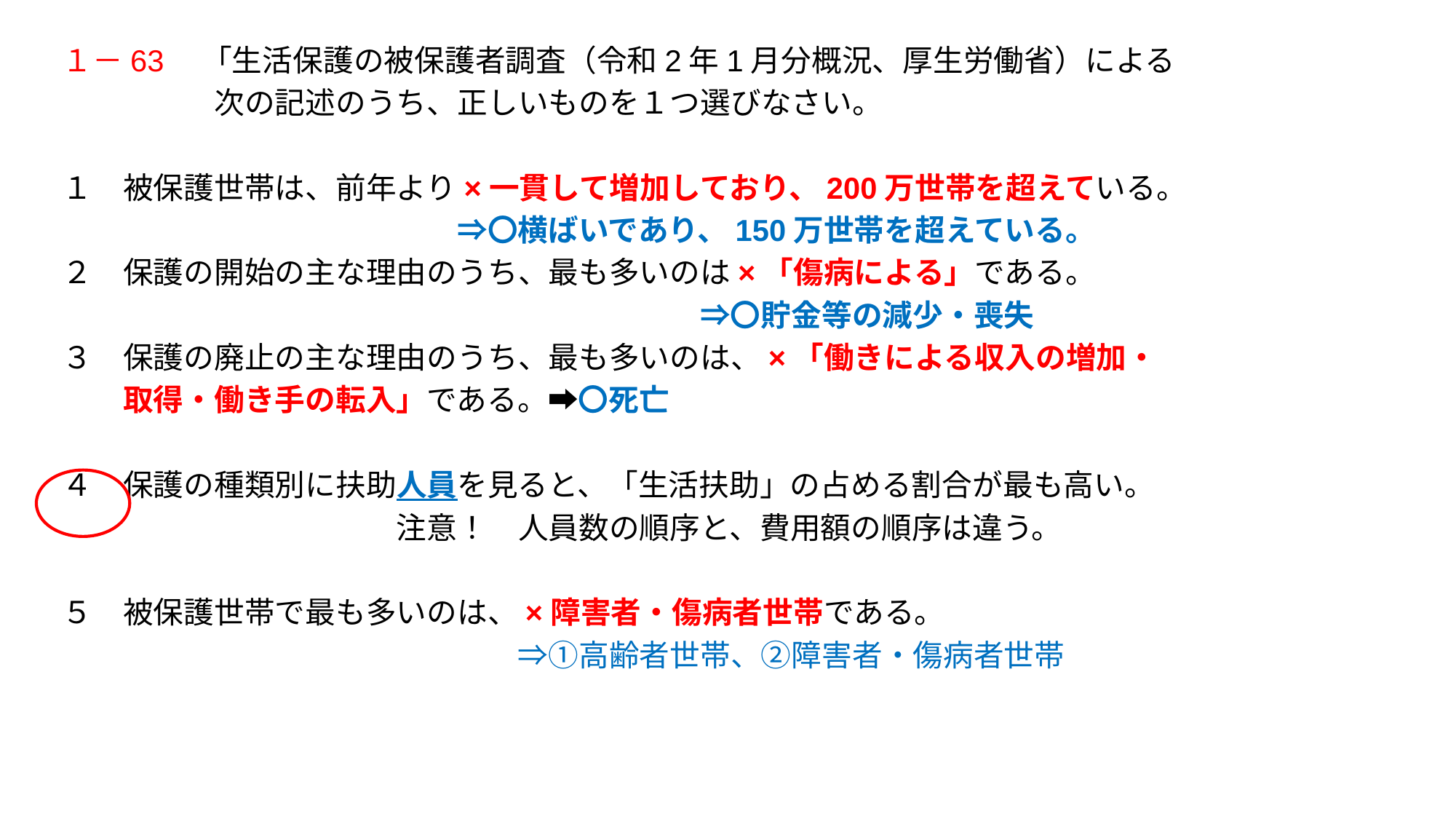

１－63　「生活保護の被保護者調査（令和2年1月分概況、厚生労働省）による
　　　　　次の記述のうち、正しいものを１つ選びなさい。

１　被保護世帯は、前年より×一貫して増加しており、200万世帯を超えている。
　　　　　　　　　　　　　⇒〇横ばいであり、150万世帯を超えている。
２　保護の開始の主な理由のうち、最も多いのは×「傷病による」である。
　　　　　　　　　　　　　　　　　　　　　⇒〇貯金等の減少・喪失
３　保護の廃止の主な理由のうち、最も多いのは、×「働きによる収入の増加・
　　取得・働き手の転入」である。➡〇死亡

４　保護の種類別に扶助人員を見ると、「生活扶助」の占める割合が最も高い。
　　　　　　　　　　　注意！　人員数の順序と、費用額の順序は違う。

５　被保護世帯で最も多いのは、×障害者・傷病者世帯である。
　　　　　　　　　　　　　　　⇒①高齢者世帯、②障害者・傷病者世帯